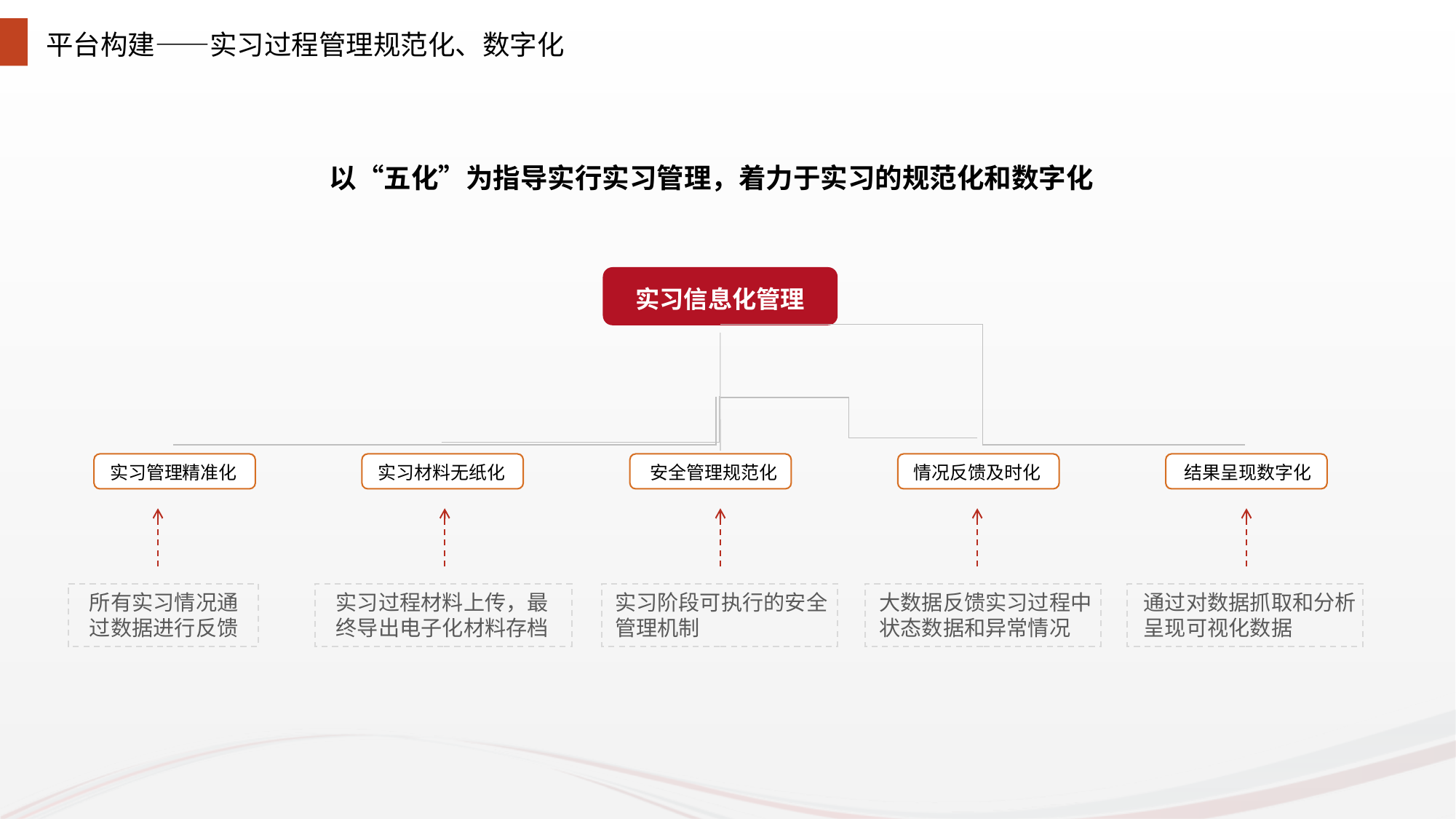

平台构建——实习过程管理规范化、数字化

以“五化”为指导实行实习管理，着力于实习的规范化和数字化
实习信息化管理

实习管理精准化
实习材料无纸化
安全管理规范化
情况反馈及时化
结果呈现数字化

所有实习情况通过数据进行反馈

实习过程材料上传，最终导出电子化材料存档

实习阶段可执行的安全管理机制

大数据反馈实习过程中状态数据和异常情况

通过对数据抓取和分析呈现可视化数据